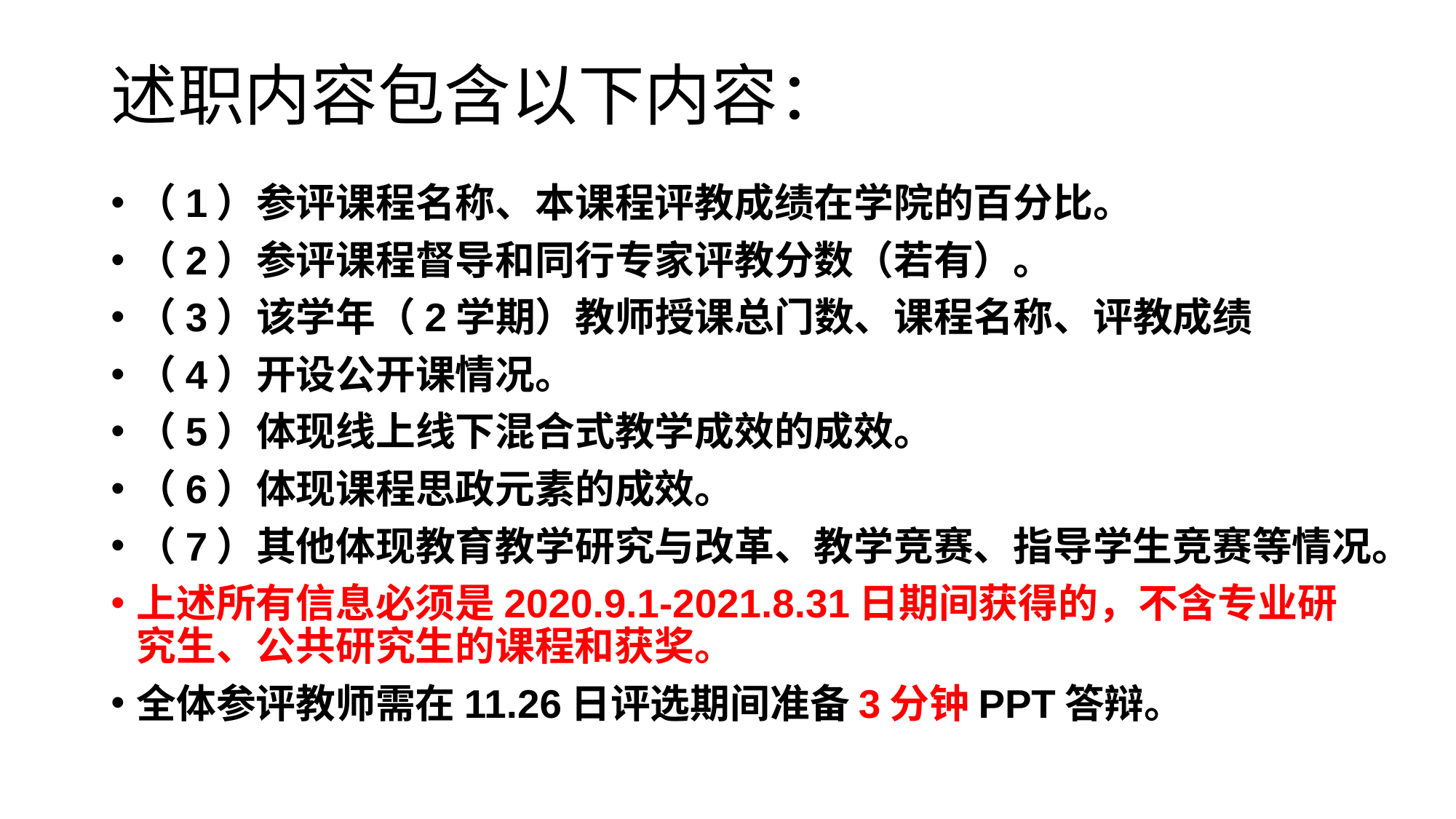

# 述职内容包含以下内容：
（1）参评课程名称、本课程评教成绩在学院的百分比。
（2）参评课程督导和同行专家评教分数（若有）。
（3）该学年（2学期）教师授课总门数、课程名称、评教成绩
（4）开设公开课情况。
（5）体现线上线下混合式教学成效的成效。
（6）体现课程思政元素的成效。
（7）其他体现教育教学研究与改革、教学竞赛、指导学生竞赛等情况。
上述所有信息必须是2020.9.1-2021.8.31日期间获得的，不含专业研究生、公共研究生的课程和获奖。
全体参评教师需在11.26日评选期间准备3分钟PPT答辩。